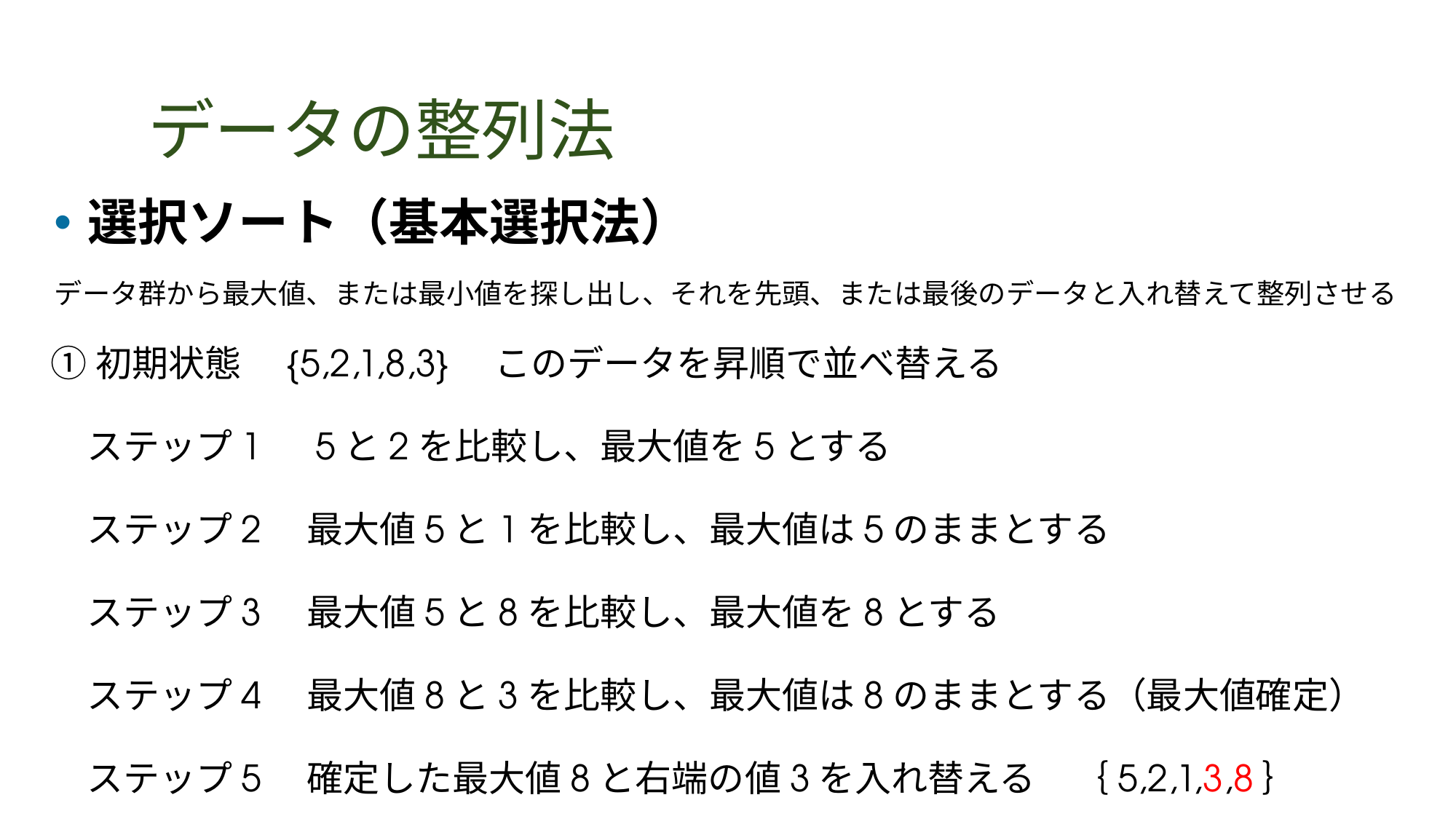

# データの整列法
選択ソート（基本選択法）
データ群から最大値、または最小値を探し出し、それを先頭、または最後のデータと入れ替えて整列させる
①初期状態　{5,2,1,8,3}　このデータを昇順で並べ替える

　ステップ1　5と2を比較し、最大値を5とする

　ステップ2　最大値5と1を比較し、最大値は5のままとする

　ステップ3　最大値5と8を比較し、最大値を8とする

　ステップ4　最大値8と3を比較し、最大値は8のままとする（最大値確定）

　ステップ5　確定した最大値8と右端の値3を入れ替える　｛5,2,1,3,8｝